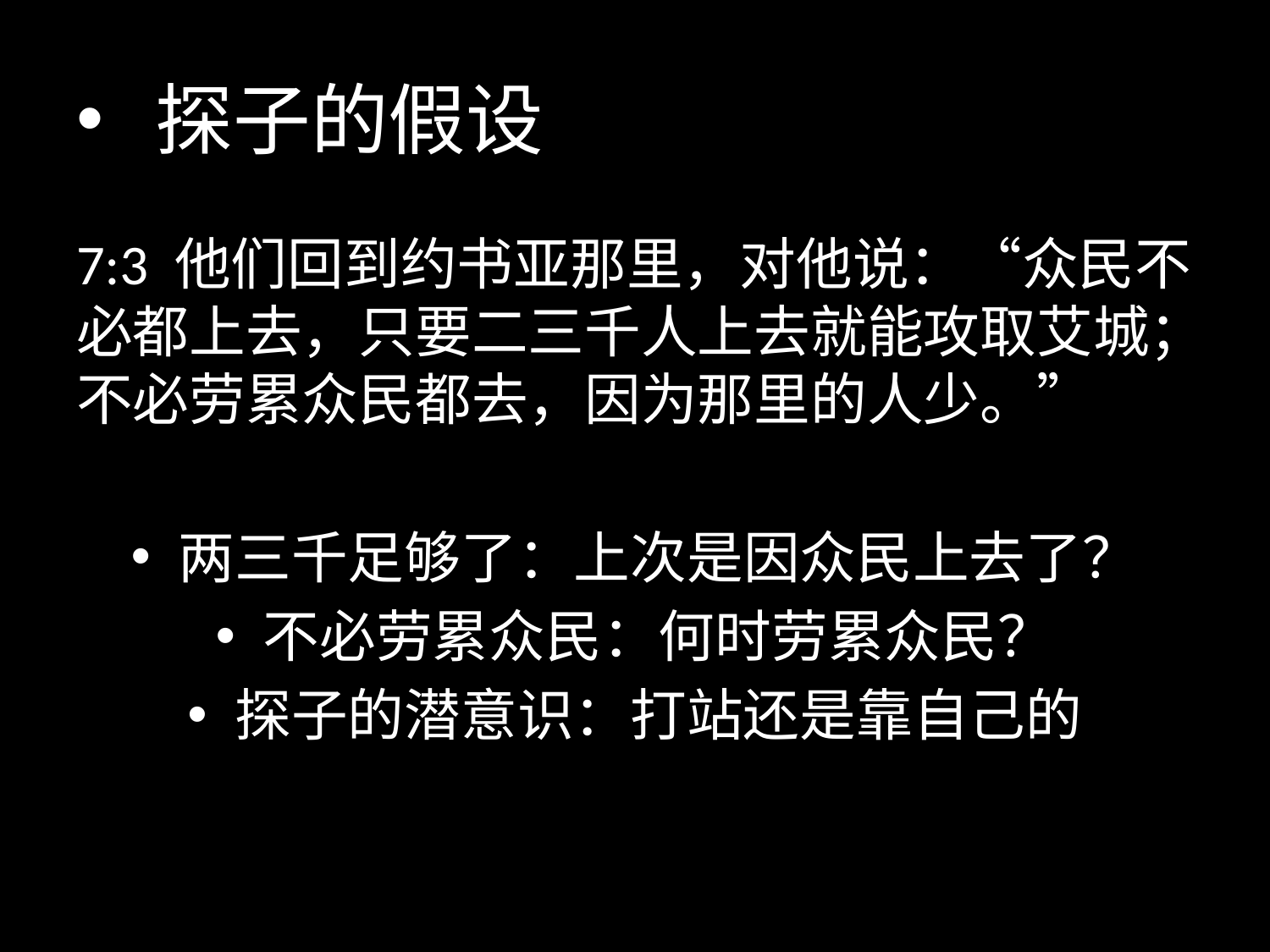

# 探子的假设
7:3 他们回到约书亚那里，对他说：“众民不必都上去，只要二三千人上去就能攻取艾城；不必劳累众民都去，因为那里的人少。”

两三千足够了：上次是因众民上去了？
不必劳累众民：何时劳累众民？
探子的潜意识：打站还是靠自己的